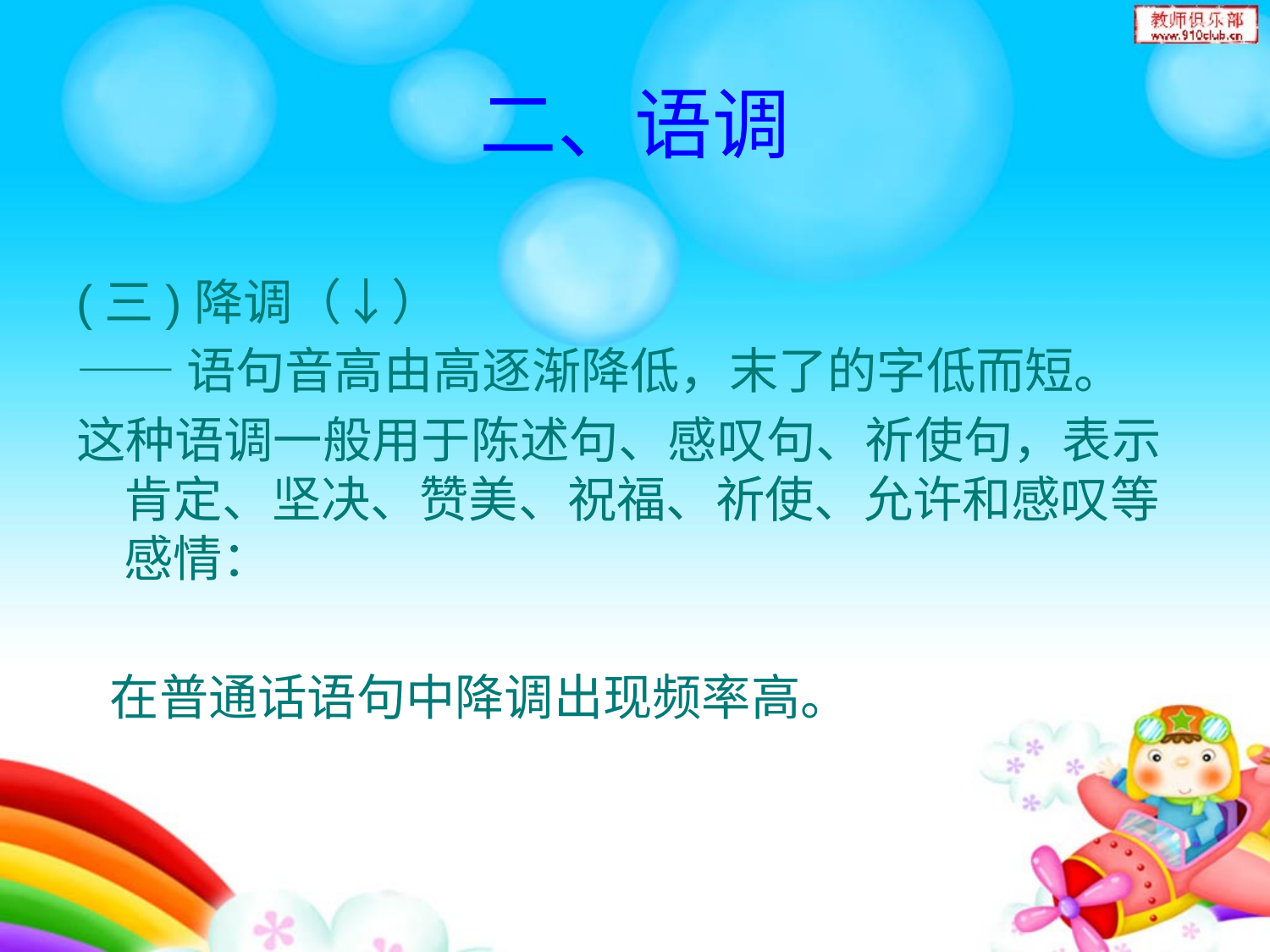

# 二、语调
(三)降调（↓）
——语句音高由高逐渐降低，末了的字低而短。
这种语调一般用于陈述句、感叹句、祈使句，表示肯定、坚决、赞美、祝福、祈使、允许和感叹等感情：

  在普通话语句中降调出现频率高。